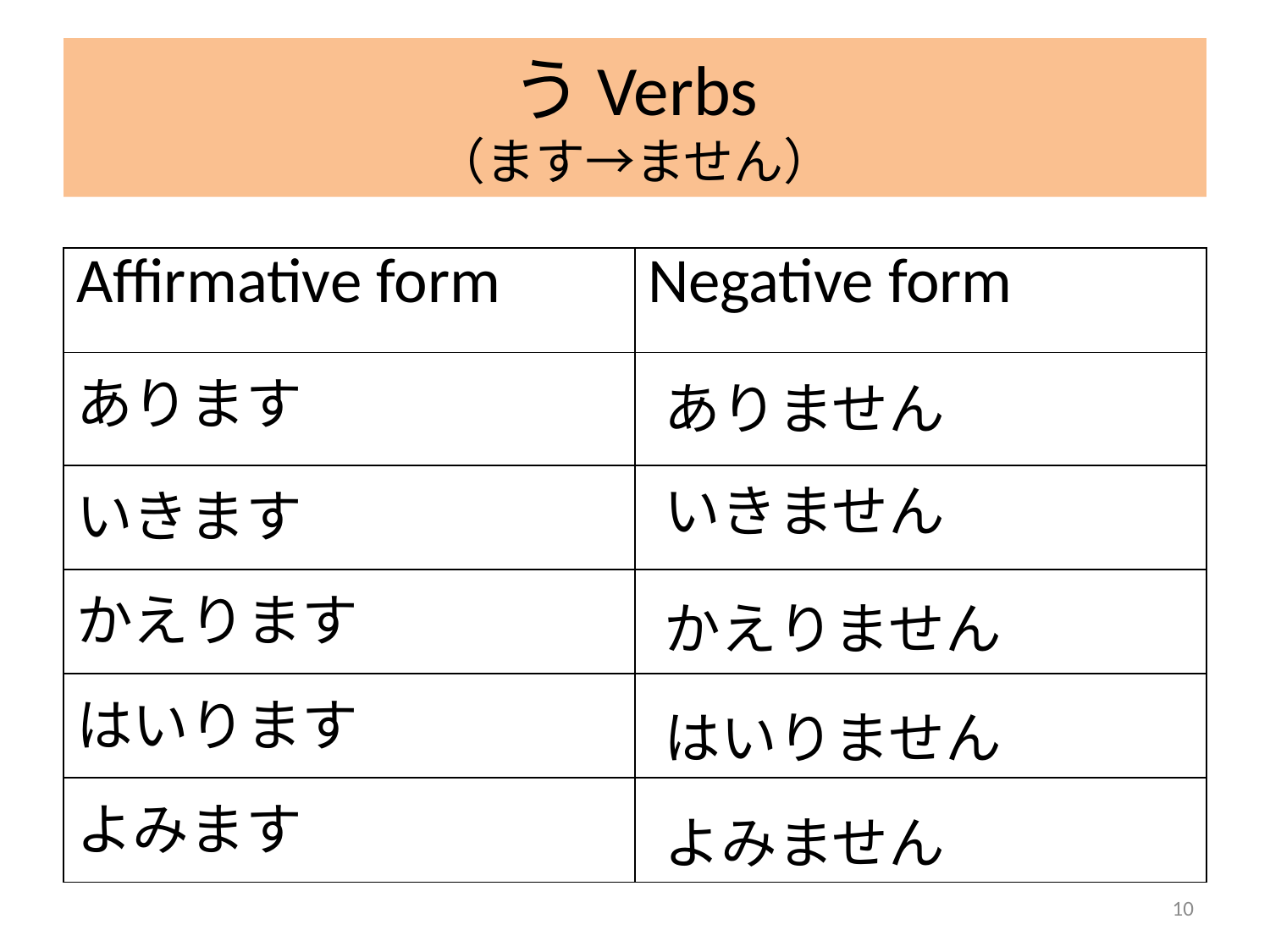

# うVerbs （ます→ません）
| Affirmative form | Negative form |
| --- | --- |
| あります |  |
| いきます |  |
| かえります |  |
| はいります |  |
| よみます |  |
ありません
いきません
かえりません
はいりません
よみません
10